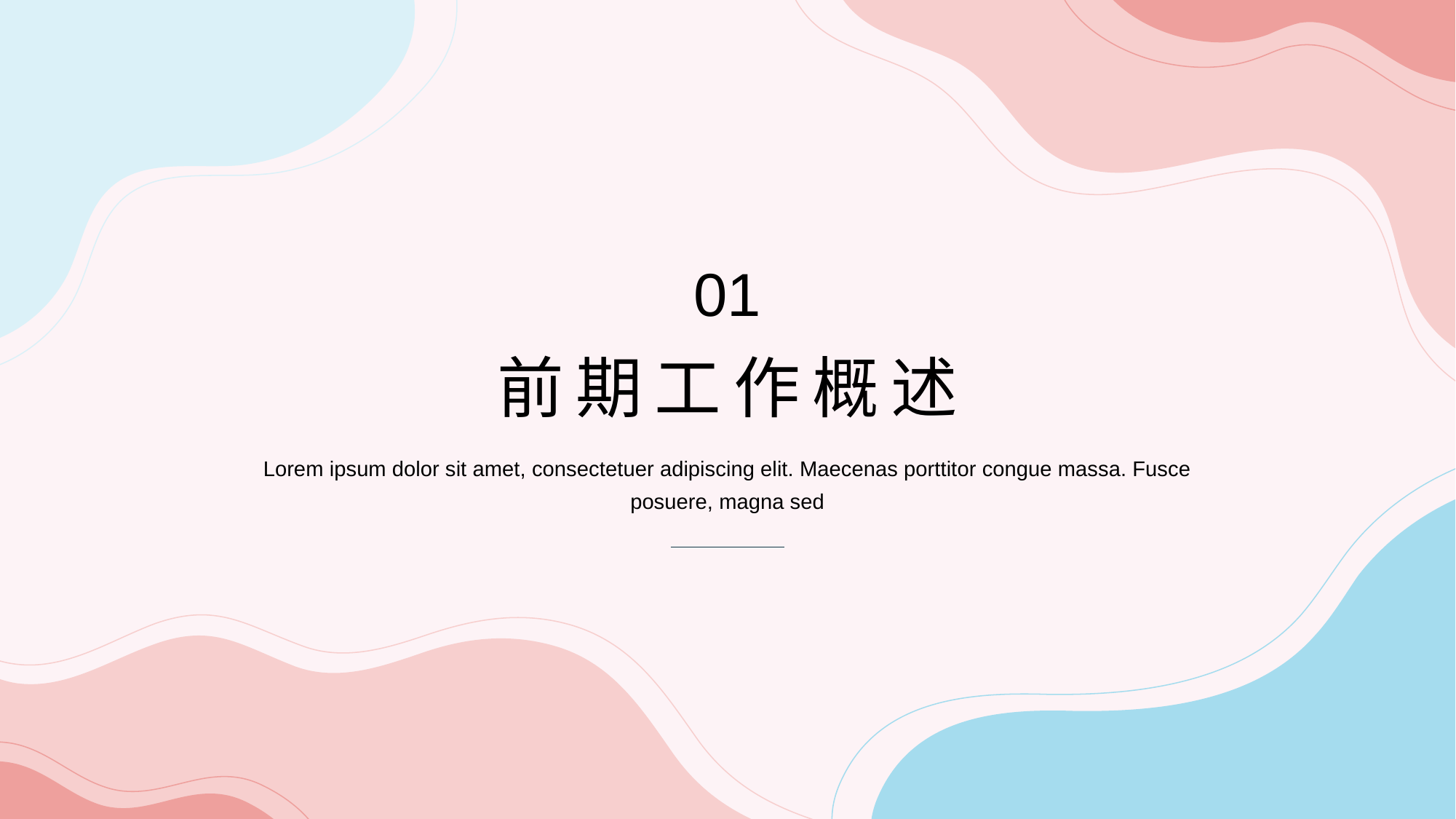

01
前期工作概述
Lorem ipsum dolor sit amet, consectetuer adipiscing elit. Maecenas porttitor congue massa. Fusce posuere, magna sed